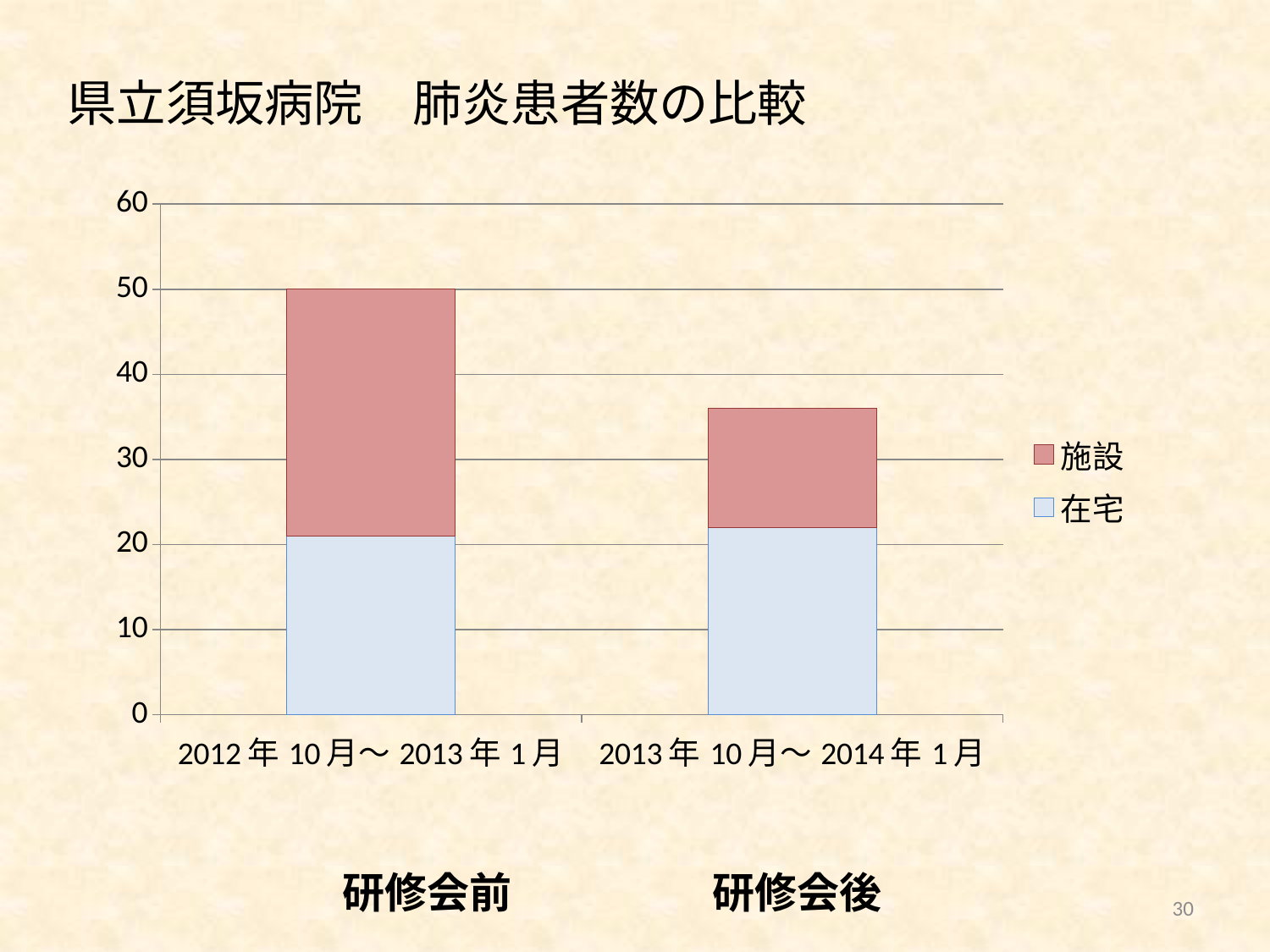

県立須坂病院　肺炎患者数の比較

### Chart

| Category | 在宅 | 施設 |
|---|---|---|
| 2012年10月～2013年1月 | 21.0 | 29.0 |
| 2013年10月～2014年1月 | 22.0 | 14.0 |
　　　　　　　　　　　　　　　　　　　　　研修会前
　　　　　　　　　　　　　　　　　　　　　研修会後
30